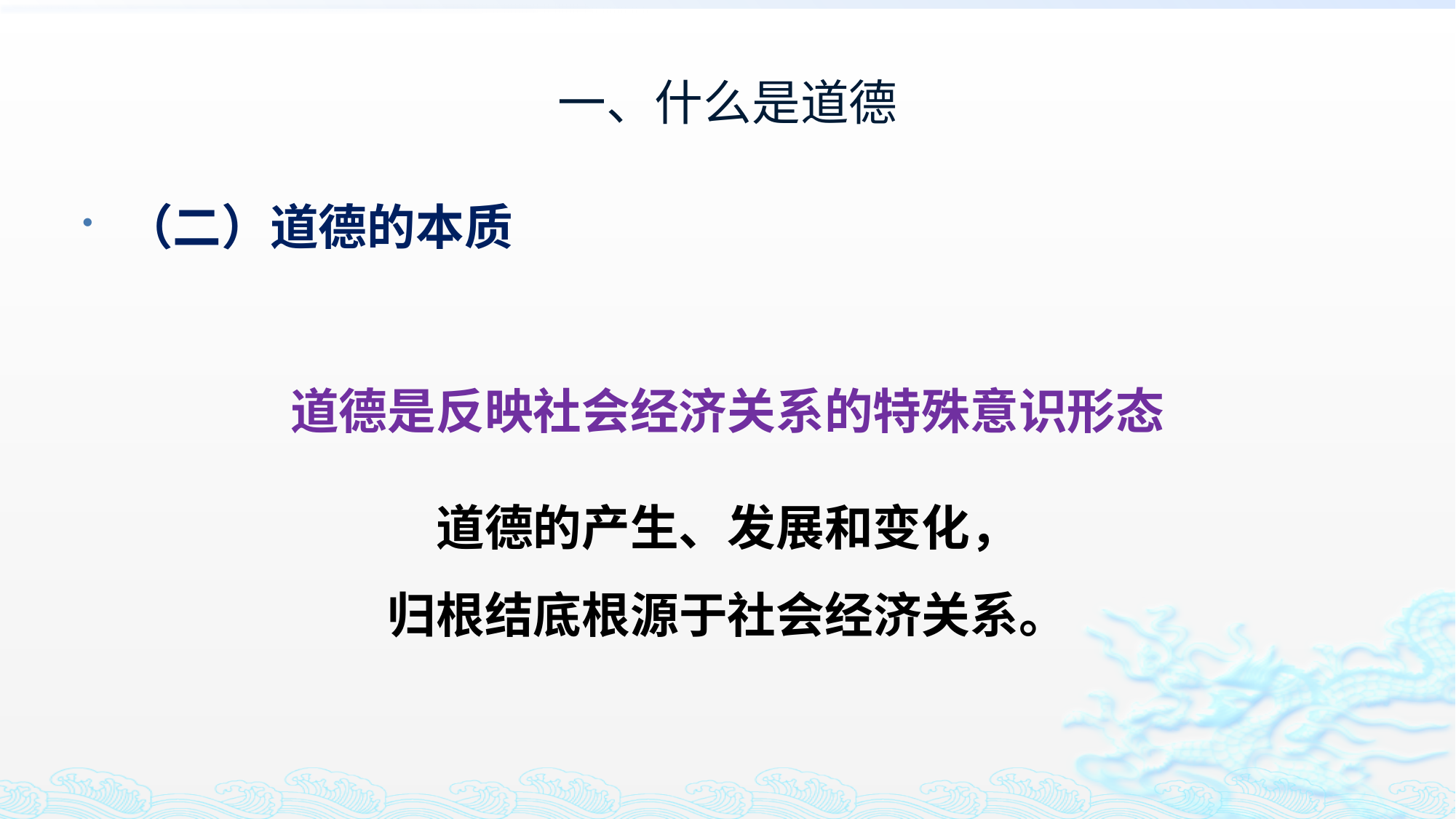

# 一、什么是道德
（二）道德的本质

道德是反映社会经济关系的特殊意识形态
道德的产生、发展和变化，
归根结底根源于社会经济关系。